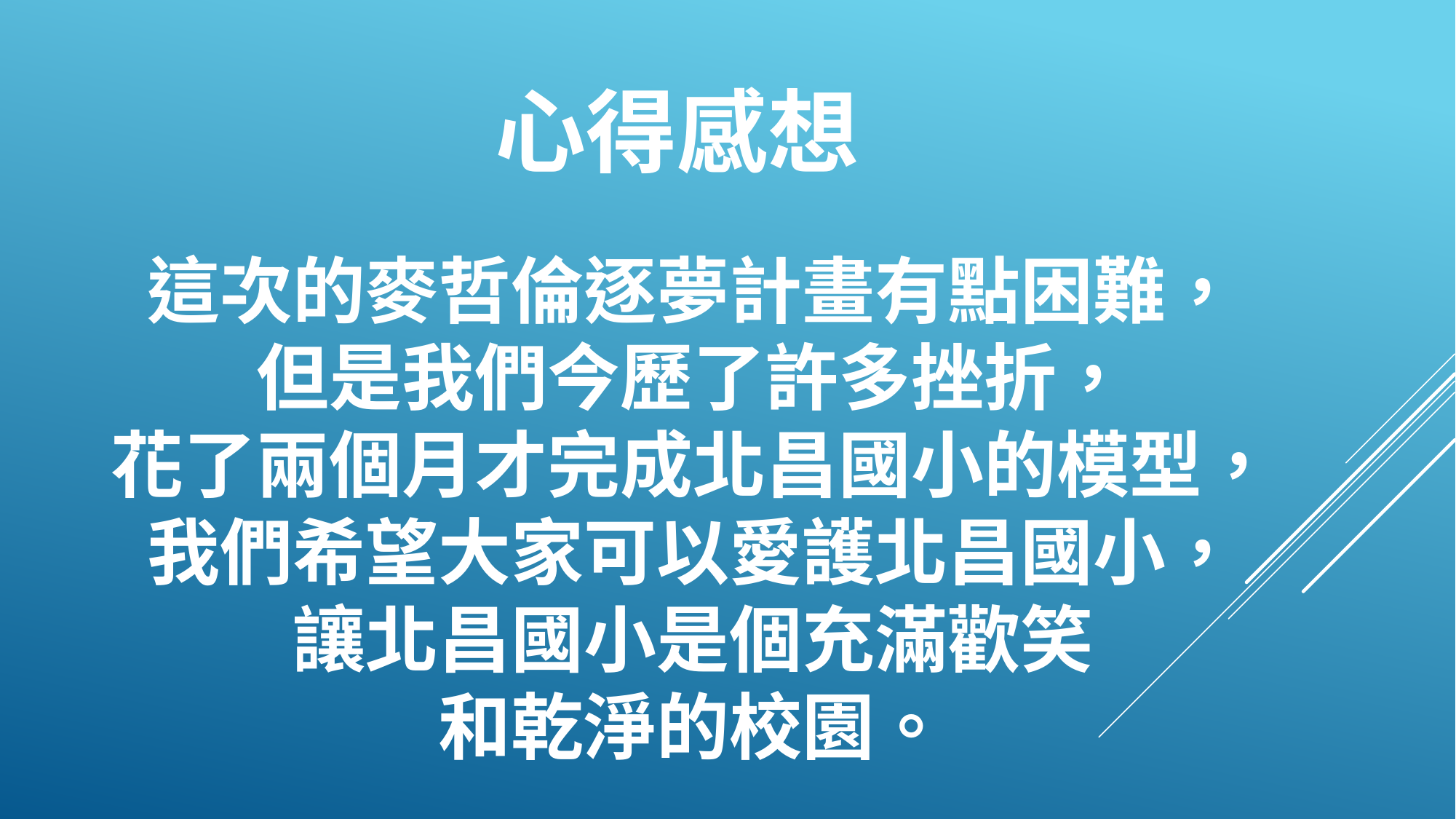

# 心得感想
這次的麥哲倫逐夢計畫有點困難，
但是我們今歷了許多挫折，
花了兩個月才完成北昌國小的模型，
我們希望大家可以愛護北昌國小，
讓北昌國小是個充滿歡笑
和乾淨的校園。